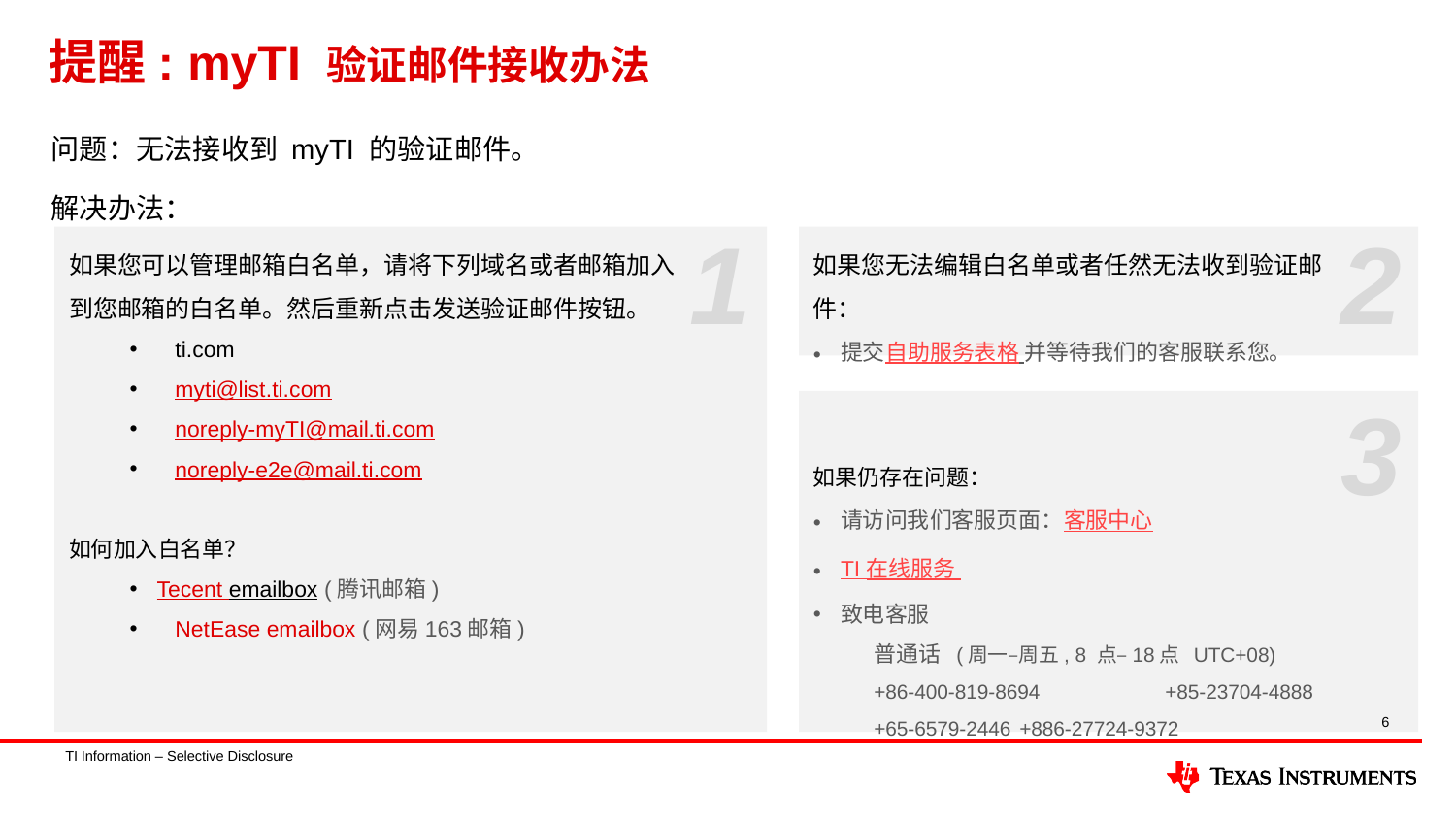

# 提醒: myTI 验证邮件接收办法
问题：无法接收到 myTI 的验证邮件。
解决办法：
1
2

如果您可以管理邮箱白名单，请将下列域名或者邮箱加入到您邮箱的白名单。然后重新点击发送验证邮件按钮。
ti.com
myti@list.ti.com
noreply-myTI@mail.ti.com
noreply-e2e@mail.ti.com

如何加入白名单？
Tecent emailbox (腾讯邮箱)
NetEase emailbox (网易163邮箱)
如果您无法编辑白名单或者任然无法收到验证邮件：
提交自助服务表格 并等待我们的客服联系您。

如果仍存在问题：
请访问我们客服页面：客服中心
TI 在线服务
致电客服
普通话  (周一–周五, 8 点–18点  UTC+08)
+86-400-819-8694	+85-23704-4888
+65-6579-2446	+886-27724-9372
3

6